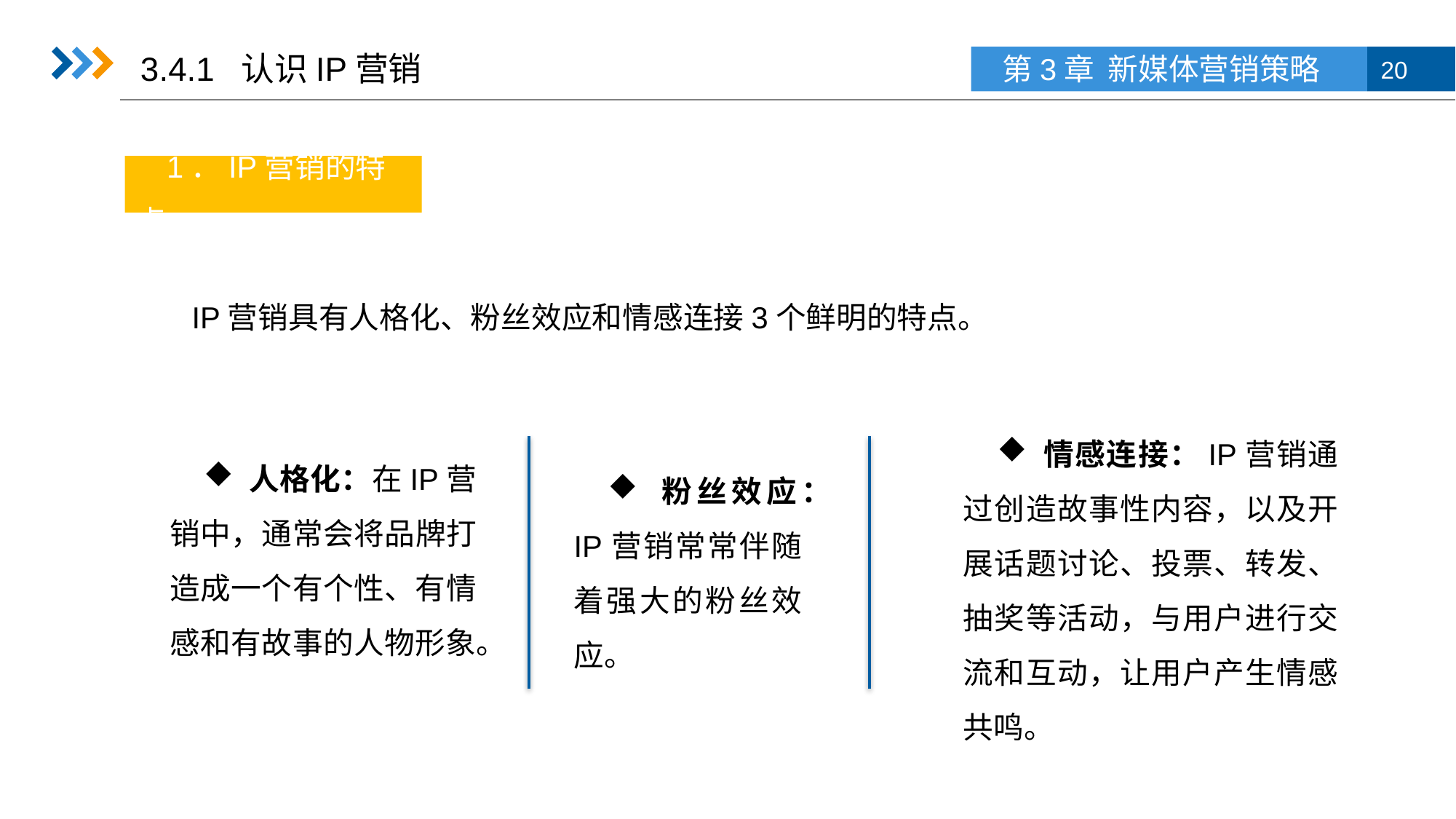

3.4.1  认识IP营销
1．IP营销的特点
IP营销具有人格化、粉丝效应和情感连接3个鲜明的特点。
 情感连接：IP营销通过创造故事性内容，以及开展话题讨论、投票、转发、抽奖等活动，与用户进行交流和互动，让用户产生情感共鸣。
 人格化：在IP营销中，通常会将品牌打造成一个有个性、有情感和有故事的人物形象。
 粉丝效应：IP营销常常伴随着强大的粉丝效应。